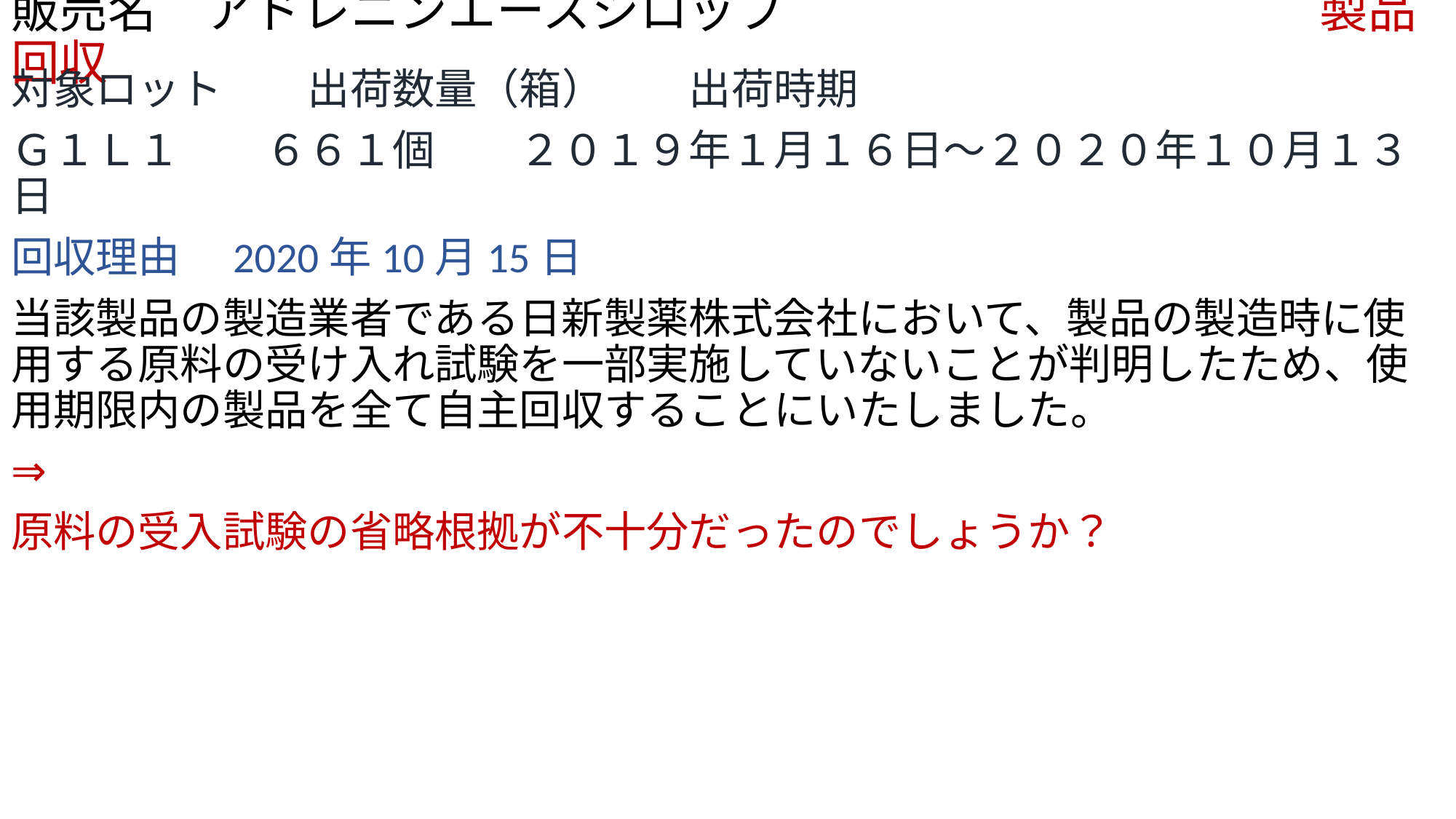

# 販売名　アドレニンエースシロップ　　　　　　　　　　　製品回収
対象ロット　　出荷数量（箱）　　出荷時期
Ｇ１Ｌ１　　６６１個　　２０１９年１月１６日～２０２０年１０月１３日
回収理由　2020年10月15日
当該製品の製造業者である日新製薬株式会社において、製品の製造時に使用する原料の受け入れ試験を一部実施していないことが判明したため、使用期限内の製品を全て自主回収することにいたしました。
⇒
原料の受入試験の省略根拠が不十分だったのでしょうか？